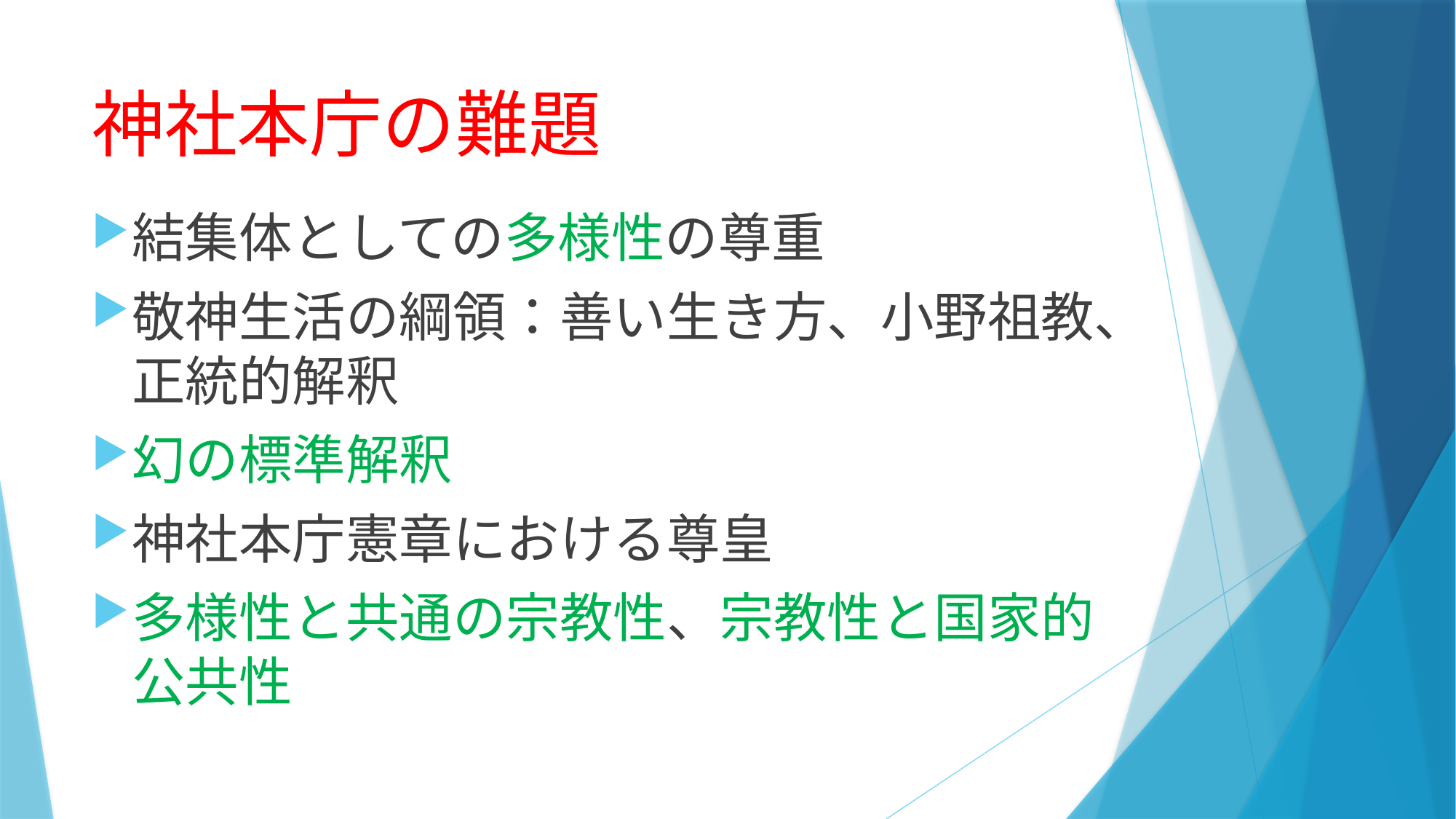

# 神社本庁の難題
結集体としての多様性の尊重
敬神生活の綱領：善い生き方、小野祖教、正統的解釈
幻の標準解釈
神社本庁憲章における尊皇
多様性と共通の宗教性、宗教性と国家的公共性